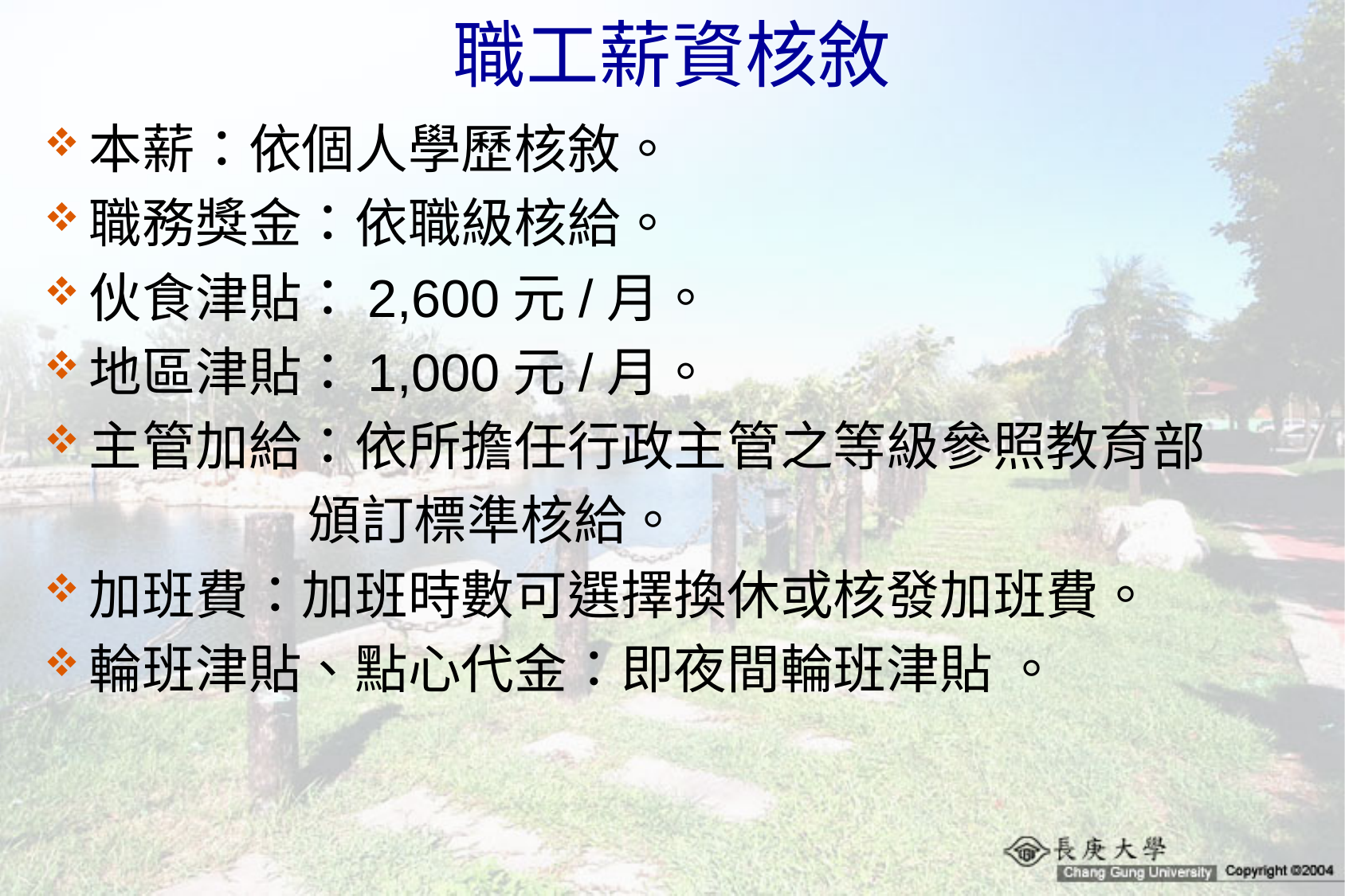

# 職工薪資核敘
本薪：依個人學歷核敘。
職務獎金：依職級核給。
伙食津貼：2,600元/月。
地區津貼：1,000元/月。
主管加給：依所擔任行政主管之等級參照教育部
                     頒訂標準核給。
加班費：加班時數可選擇換休或核發加班費。
輪班津貼、點心代金：即夜間輪班津貼 。